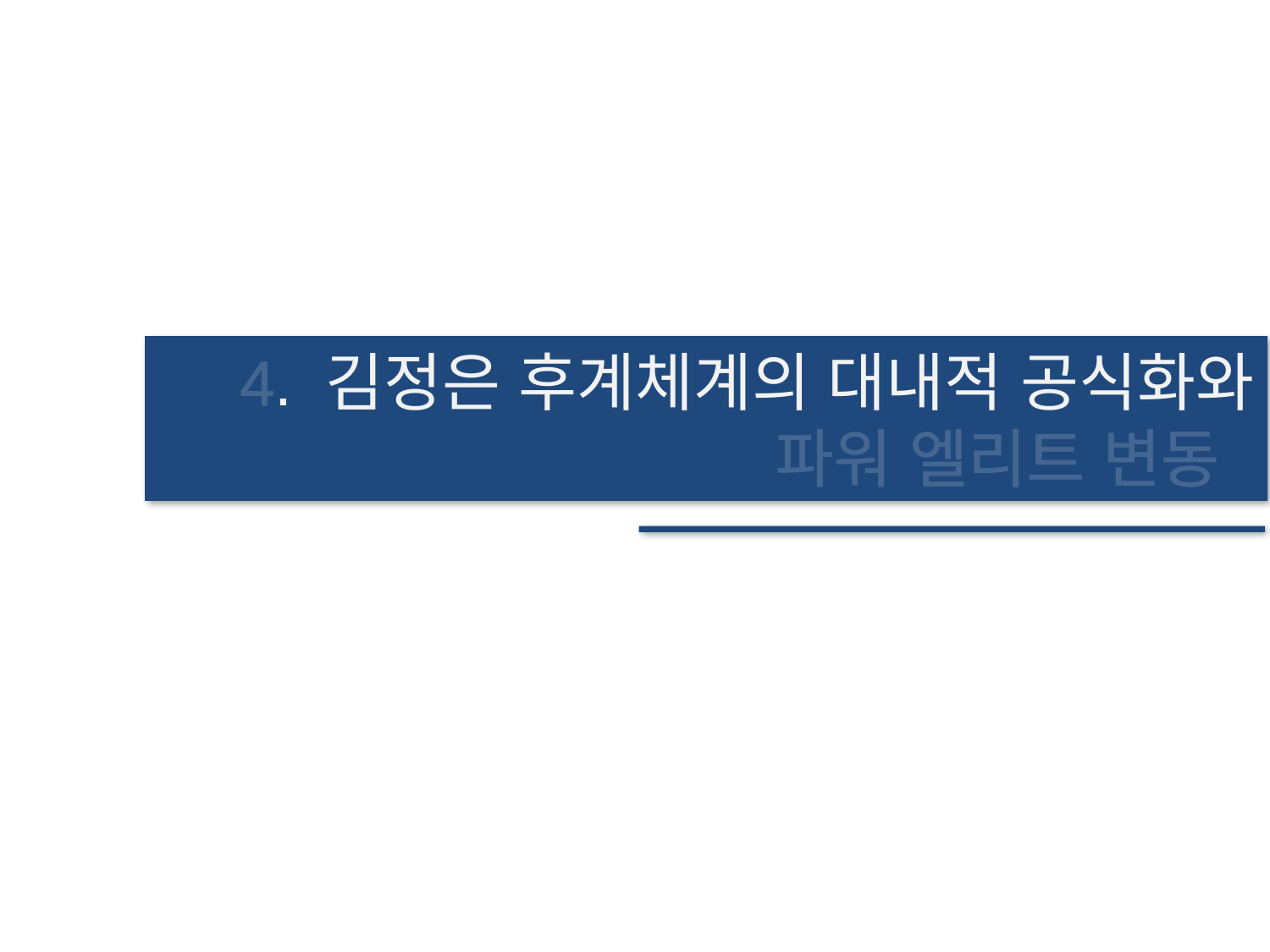

4. 김정은 후계체계의 대내적 공식화와
파워 엘리트 변동